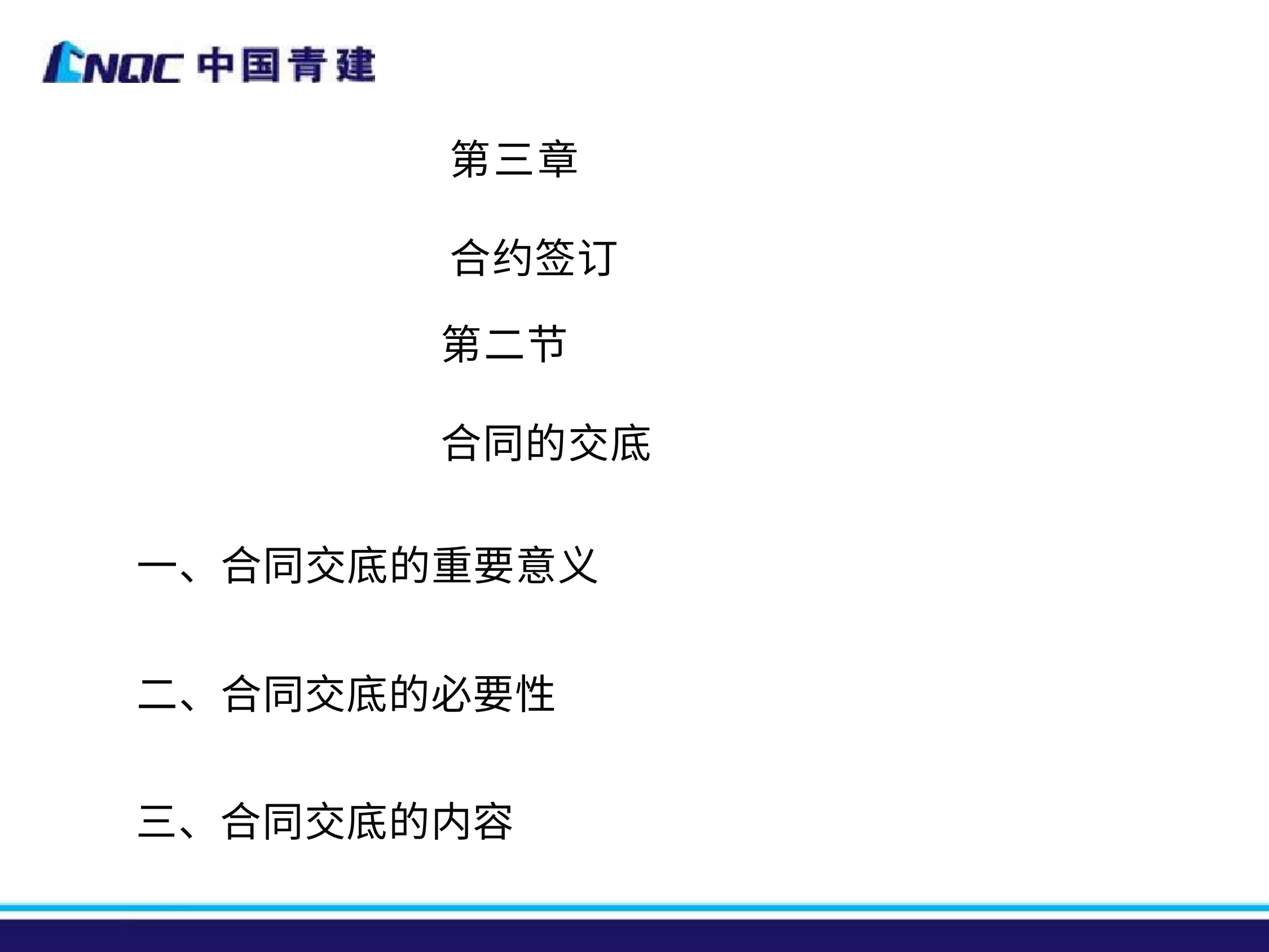

第三章	合约签订
第二节	合同的交底

一、合同交底的重要意义
二、合同交底的必要性 三、合同交底的内容